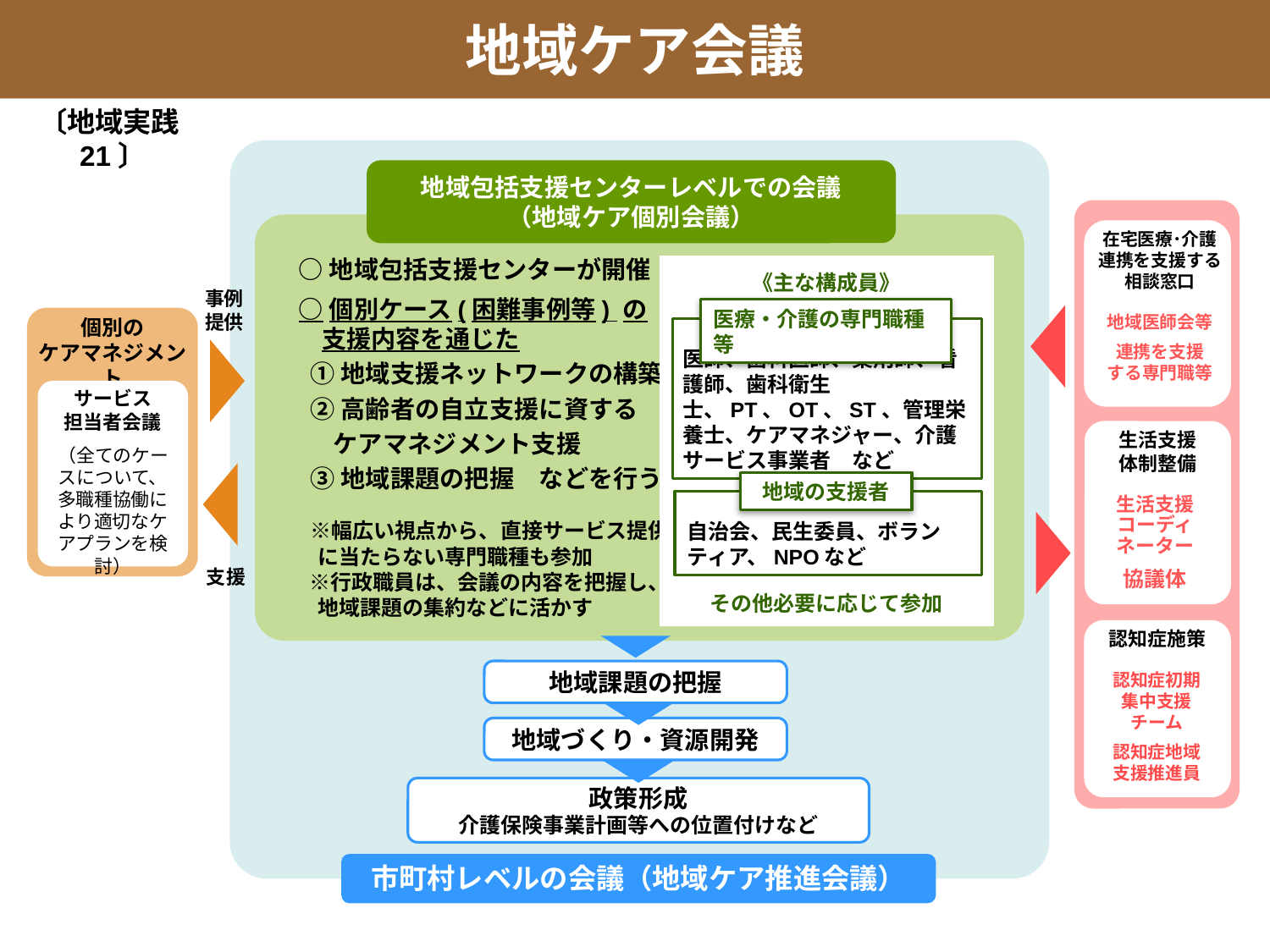

地域ケア会議
〔地域実践21〕

地域包括支援センターレベルでの会議
（地域ケア個別会議）

○地域包括支援センターが開催
○個別ケース(困難事例等) の
   支援内容を通じた
①地域支援ネットワークの構築
②高齢者の自立支援に資する
   ケアマネジメント支援
③地域課題の把握　などを行う。
　  ※幅広い視点から、直接サービス提供
        に当たらない専門職種も参加
　   ※行政職員は、会議の内容を把握し、
        地域課題の集約などに活かす

在宅医療･介護連携を支援する相談窓口
《主な構成員》

その他必要に応じて参加
医療・介護の専門職種等

医師、歯科医師、薬剤師、看護師、歯科衛生士、PT、OT、ST、管理栄養士、ケアマネジャー、介護サービス事業者　など
地域の支援者

自治会、民生委員、ボランティア、NPOなど
事例
提供
地域医師会等

連携を支援
する専門職等
個別の
ケアマネジメント

サービス
担当者会議
（全てのケースについて、多職種協働により適切なケアプランを検討）
生活支援
体制整備

生活支援コーディ
ネーター

協議体

　支援
認知症施策

地域課題の把握
認知症初期
集中支援
チーム

認知症地域支援推進員

地域づくり・資源開発

政策形成
介護保険事業計画等への位置付けなど
市町村レベルの会議（地域ケア推進会議）